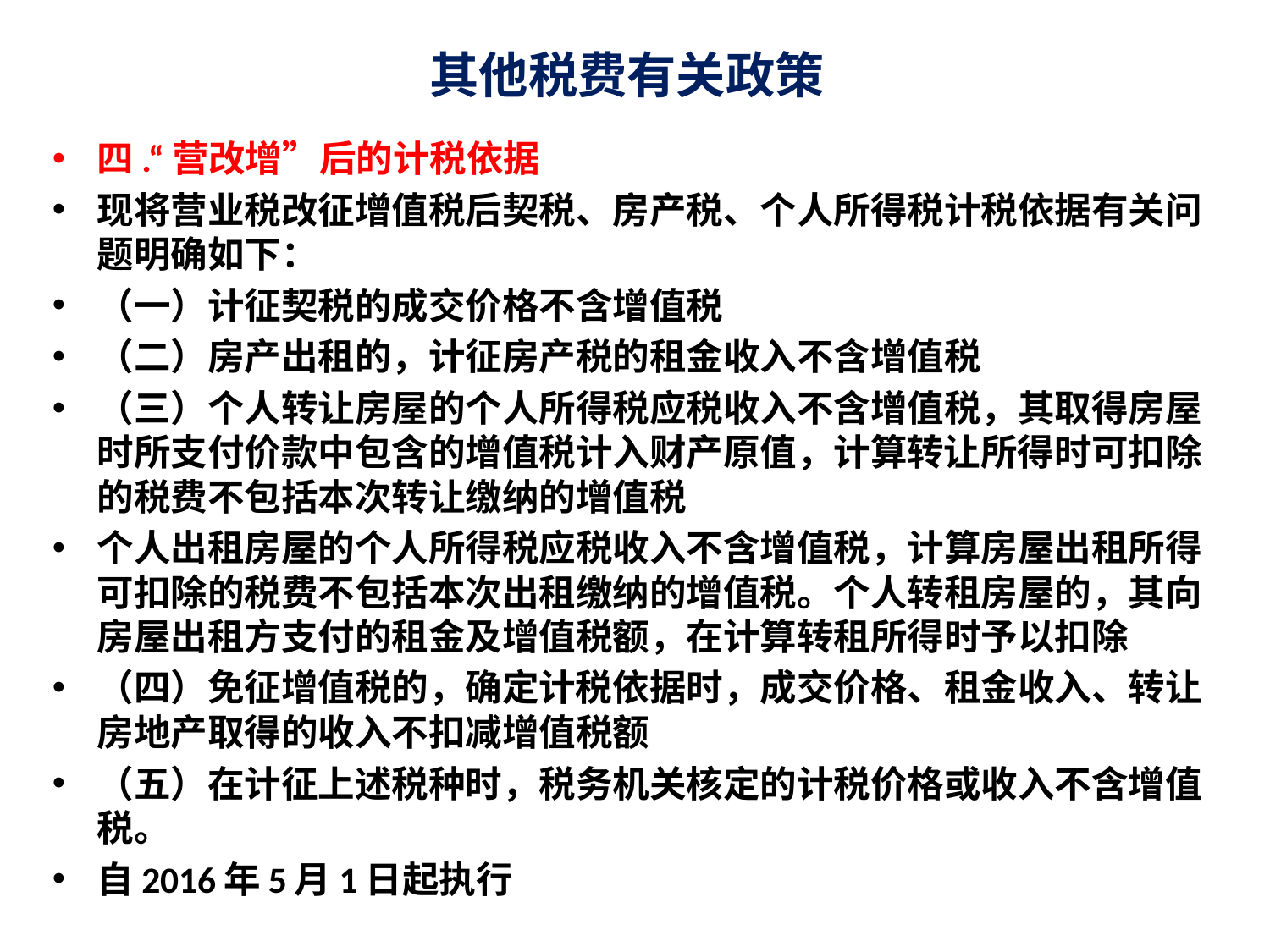

# 其他税费有关政策
四.“营改增”后的计税依据
现将营业税改征增值税后契税、房产税、个人所得税计税依据有关问题明确如下：
（一）计征契税的成交价格不含增值税
（二）房产出租的，计征房产税的租金收入不含增值税
（三）个人转让房屋的个人所得税应税收入不含增值税，其取得房屋时所支付价款中包含的增值税计入财产原值，计算转让所得时可扣除的税费不包括本次转让缴纳的增值税
个人出租房屋的个人所得税应税收入不含增值税，计算房屋出租所得可扣除的税费不包括本次出租缴纳的增值税。个人转租房屋的，其向房屋出租方支付的租金及增值税额，在计算转租所得时予以扣除
（四）免征增值税的，确定计税依据时，成交价格、租金收入、转让房地产取得的收入不扣减增值税额
（五）在计征上述税种时，税务机关核定的计税价格或收入不含增值税。
自2016年5月1日起执行